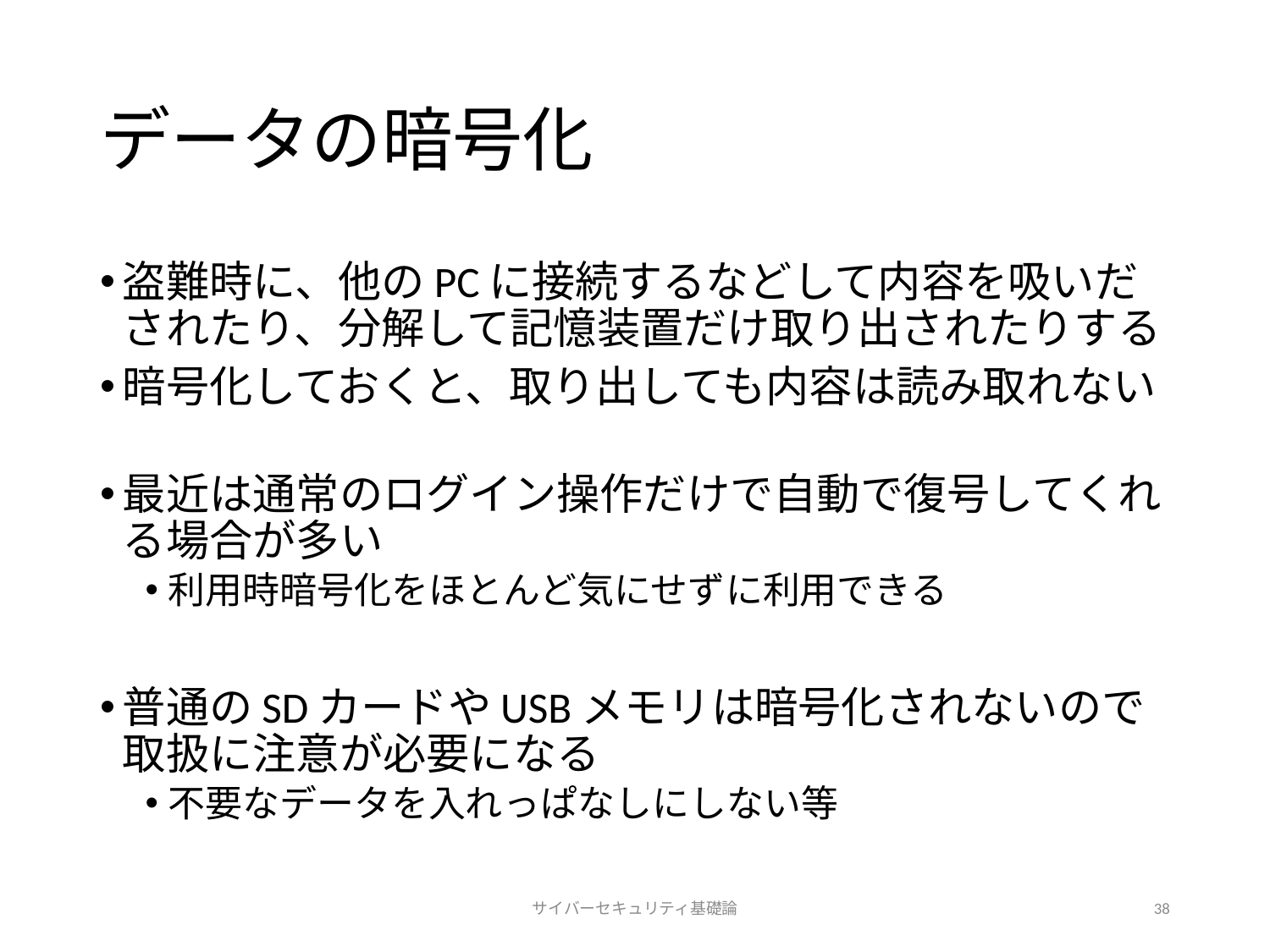

# データの暗号化
盗難時に、他のPCに接続するなどして内容を吸いだされたり、分解して記憶装置だけ取り出されたりする
暗号化しておくと、取り出しても内容は読み取れない

最近は通常のログイン操作だけで自動で復号してくれる場合が多い
利用時暗号化をほとんど気にせずに利用できる

普通のSDカードやUSBメモリは暗号化されないので取扱に注意が必要になる
不要なデータを入れっぱなしにしない等
サイバーセキュリティ基礎論
38